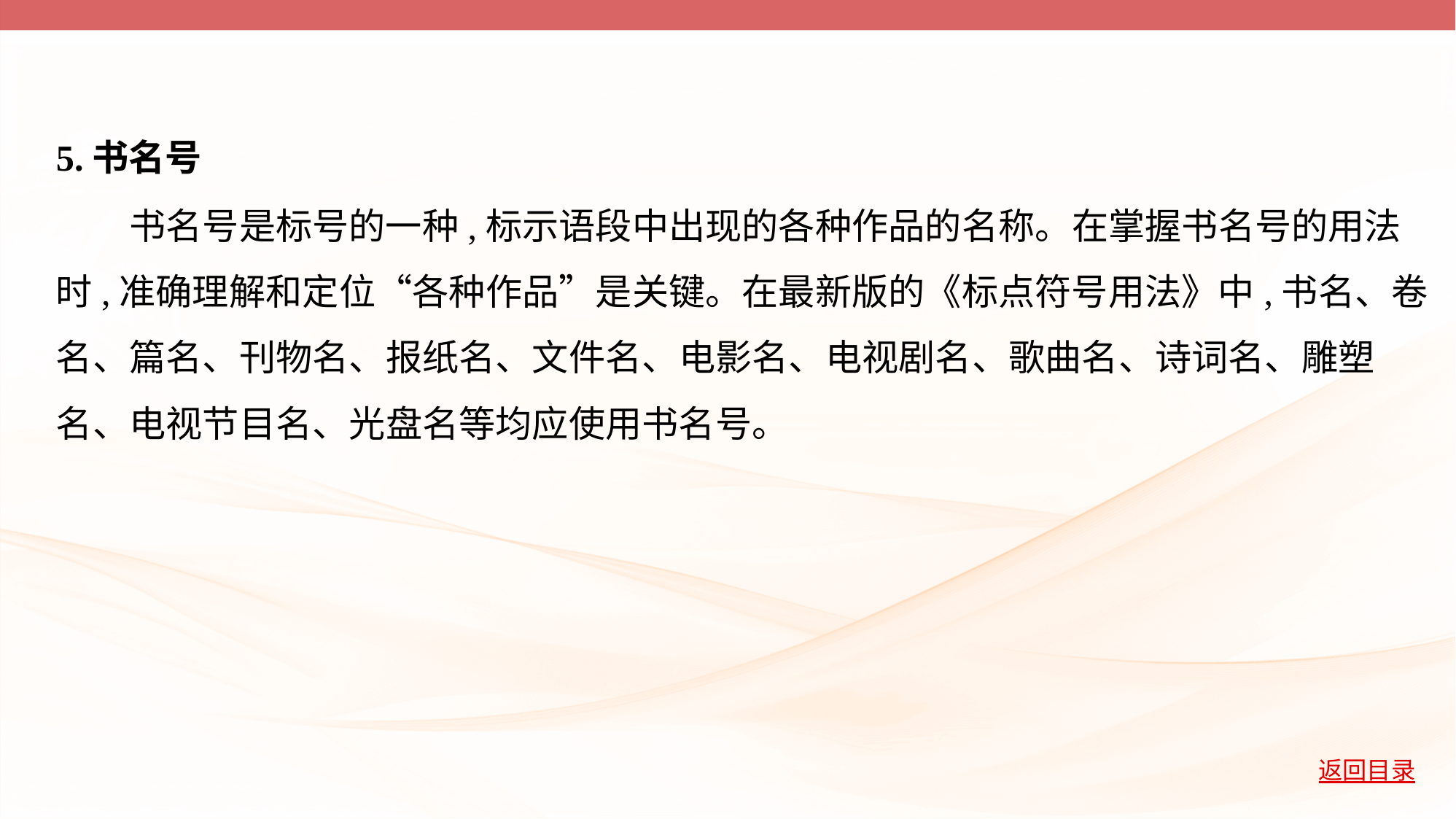

5.书名号
　　书名号是标号的一种,标示语段中出现的各种作品的名称。在掌握书名号的用法
时,准确理解和定位“各种作品”是关键。在最新版的《标点符号用法》中,书名、卷
名、篇名、刊物名、报纸名、文件名、电影名、电视剧名、歌曲名、诗词名、雕塑
名、电视节目名、光盘名等均应使用书名号。